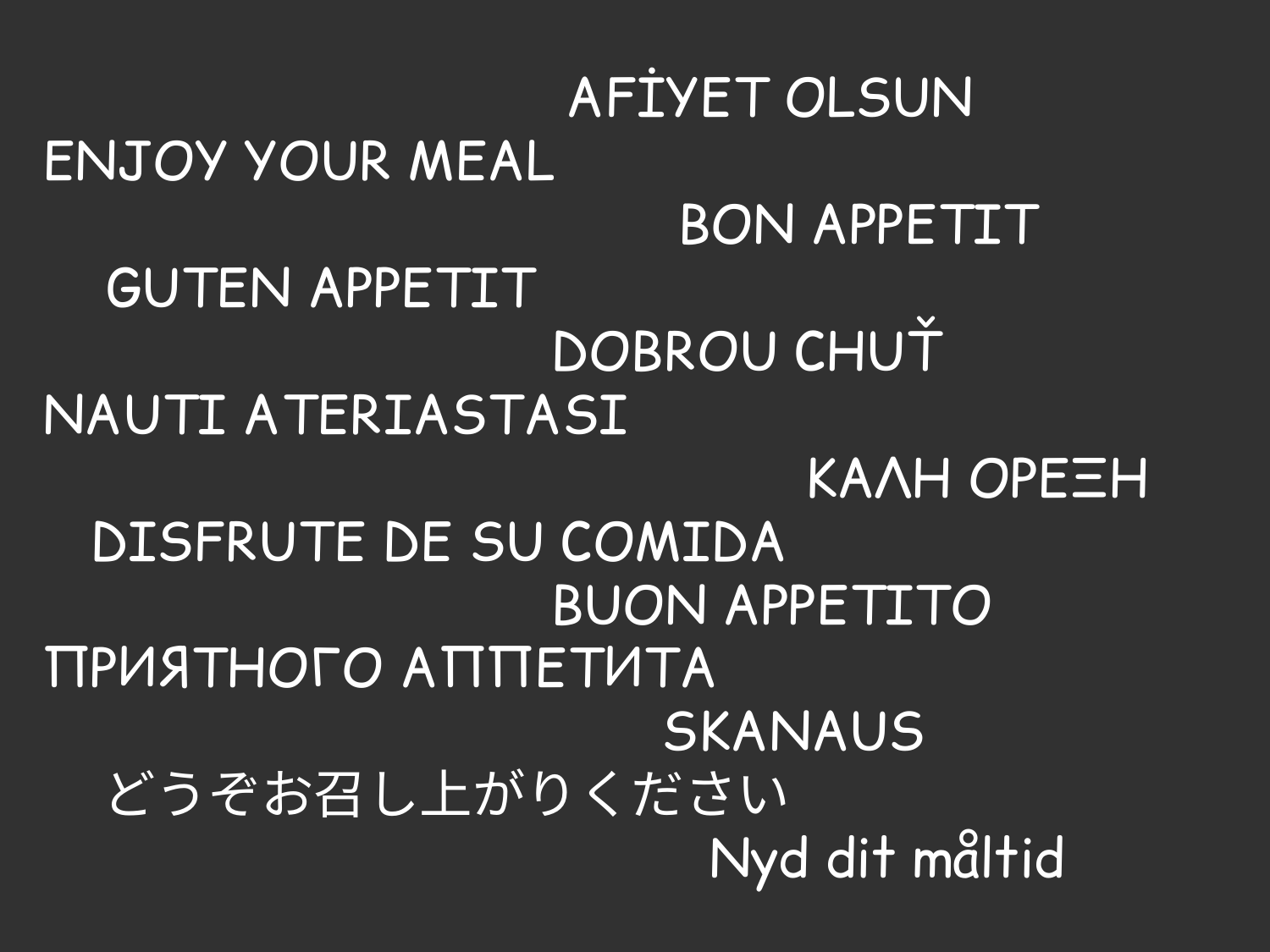

AFİYET OLSUN
ENJOY YOUR MEAL
					BON APPETIT
    GUTEN APPETIT
				DOBROU CHUŤ
NAUTI ATERIASTASI
						ΚΑΛΗ ΟΡΕΞΗ
   DISFRUTE DE SU COMIDA
                                BUON APPETITO
ПРИЯТНОГО АППЕТИТА
                                       SKANAUS
    どうぞお召し上がりください
                                          Nyd dit måltid